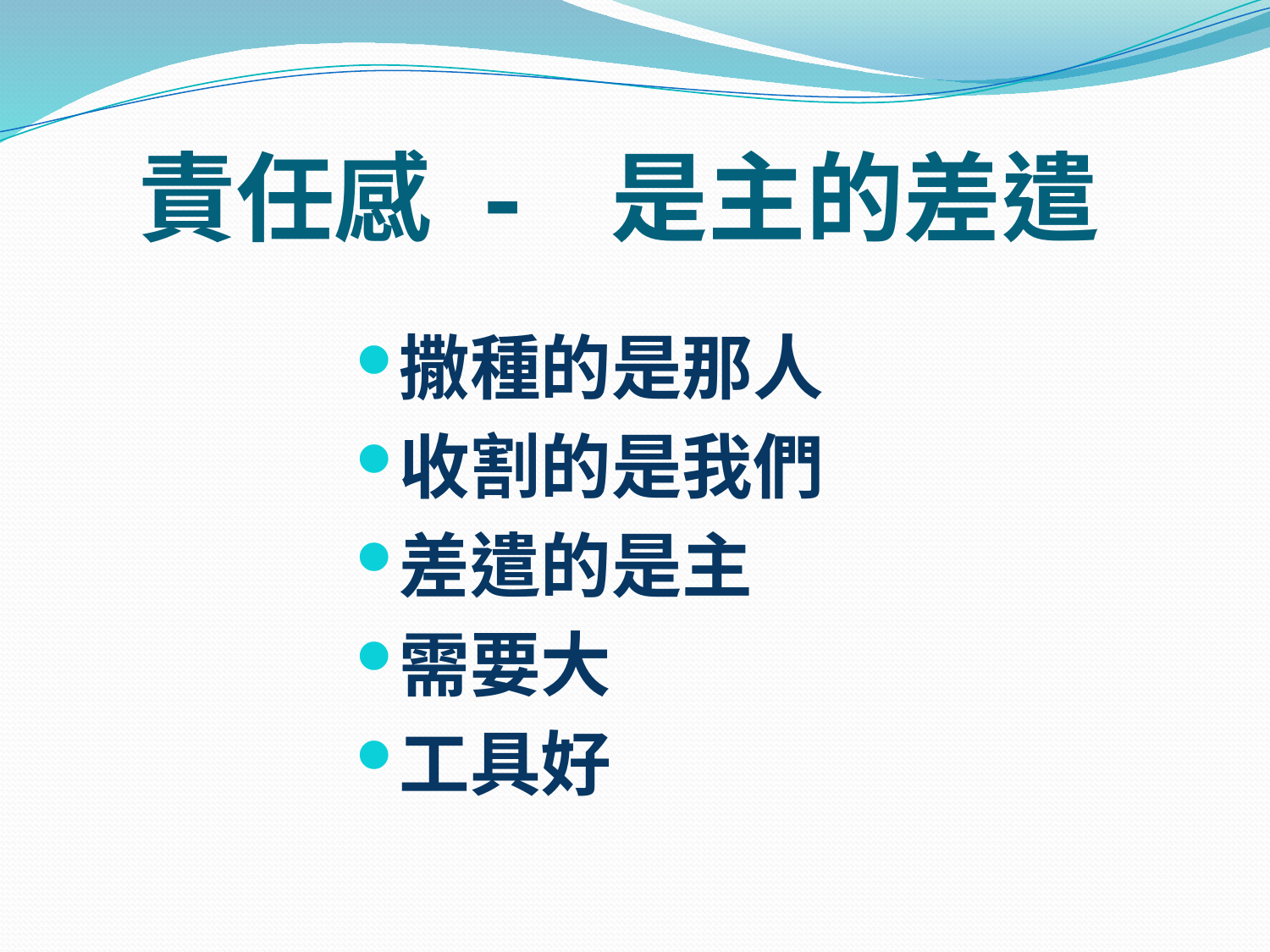

# 責任感 - 是主的差遣
撒種的是那人
收割的是我們
差遣的是主
需要大
工具好